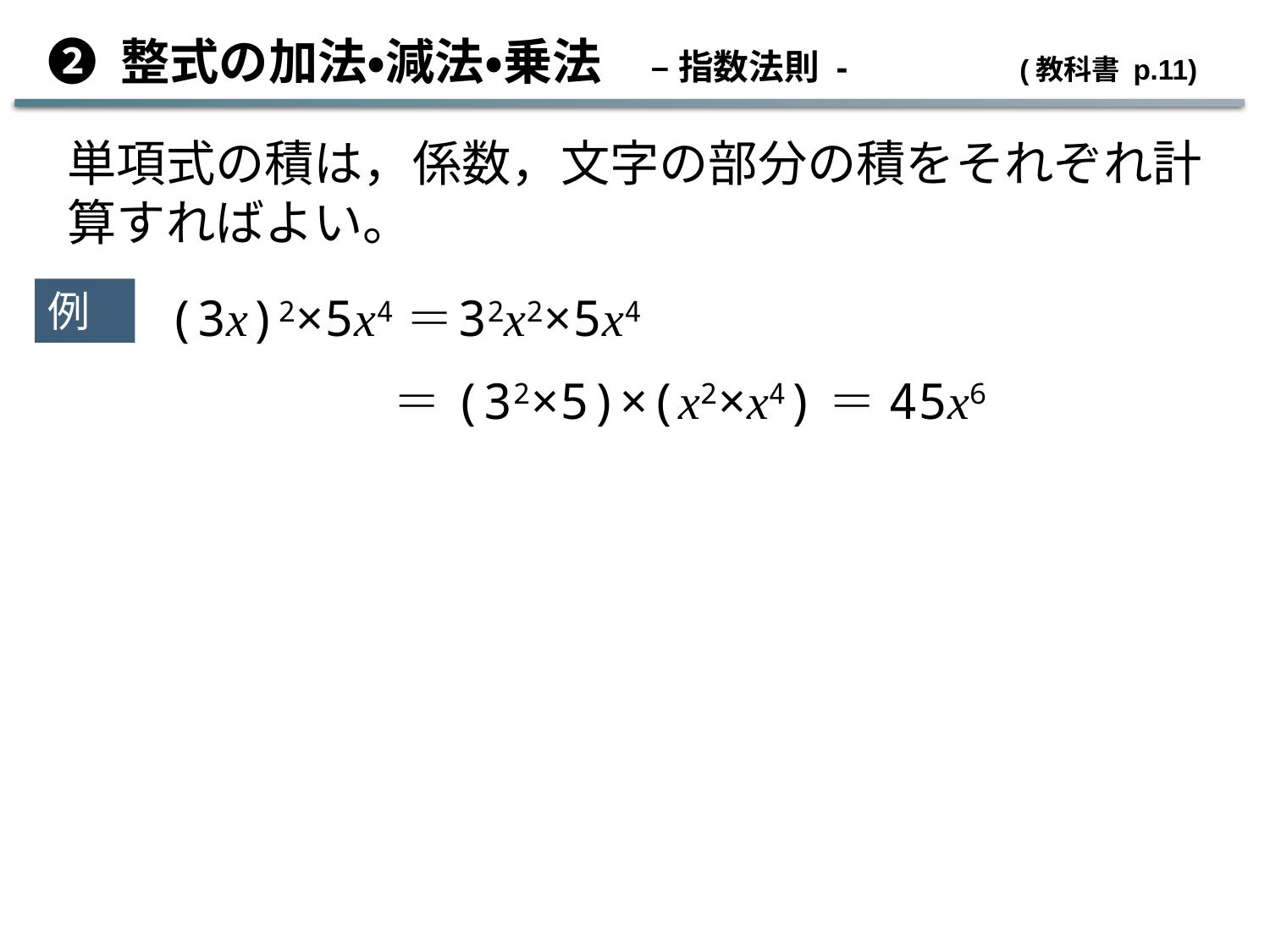

➋ 整式の加法・減法・乗法　– 指数法則 -	      (教科書 p.11)
単項式の積は，係数，文字の部分の積をそれぞれ計算すればよい。
例７

(3x)2×5x4＝
32x2×5x4
＝(32×5)×(x2×x4)＝45x6